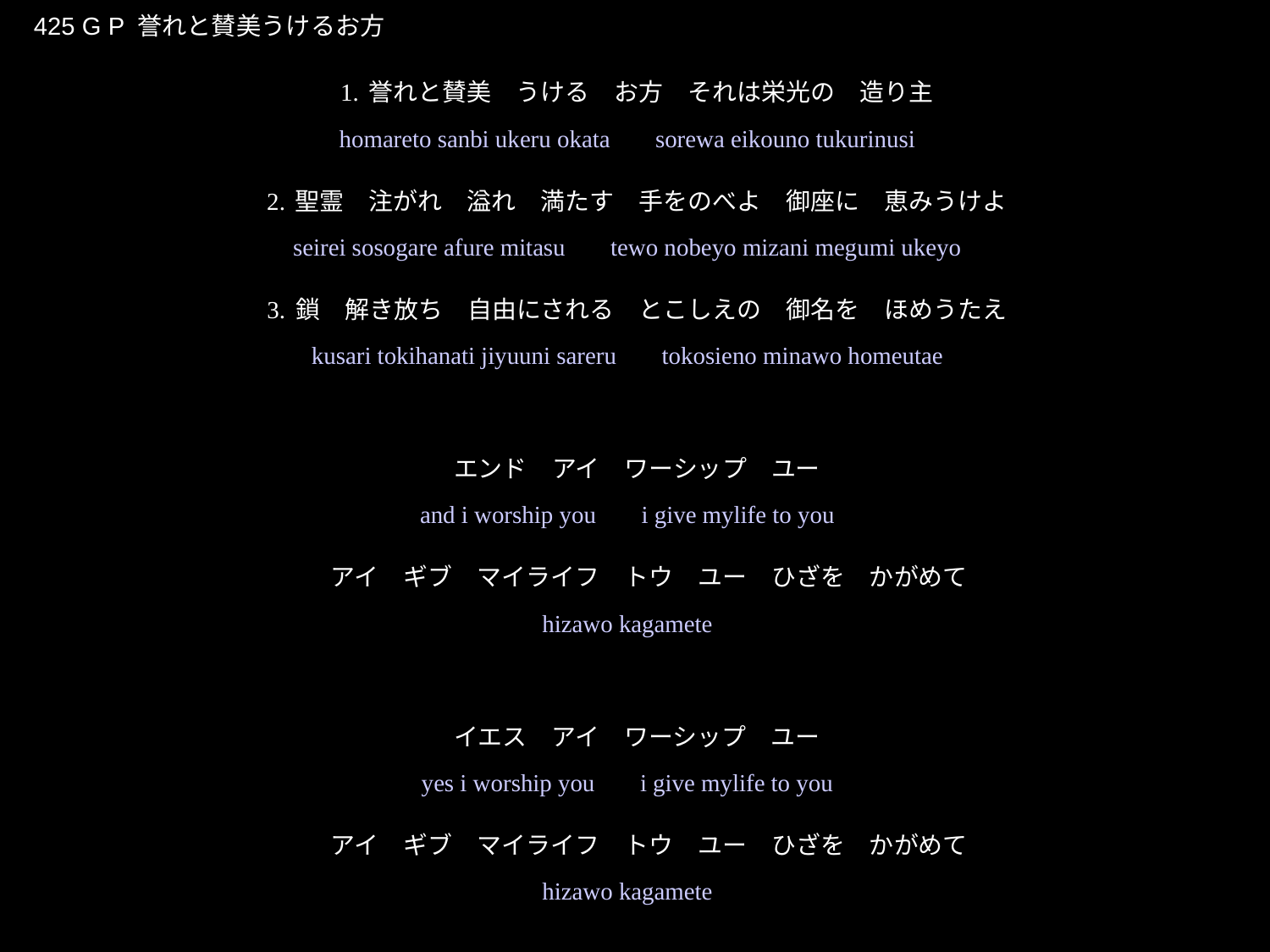

ほまれとさんびうけるおかた
★P
425 G P 誉れと賛美うけるお方
1.誉れと賛美　うける　お方　それは栄光の　造り主
2.聖霊　注がれ　溢れ　満たす　手をのべよ　御座に　恵みうけよ
3.鎖　解き放ち　自由にされる　とこしえの　御名を　ほめうたえ
エンド　アイ　ワーシップ　ユー
　アイ　ギブ　マイライフ　トウ　ユー　ひざを　かがめて
イエス　アイ　ワーシップ　ユー
　アイ　ギブ　マイライフ　トウ　ユー　ひざを　かがめて
★２
homareto sanbi ukeru okata　sorewa eikouno tukurinusi
seirei sosogare afure mitasu　tewo nobeyo mizani megumi ukeyo
kusari tokihanati jiyuuni sareru　tokosieno minawo homeutae
and i worship you　i give mylife to you
hizawo kagamete
yes i worship you　i give mylife to you
hizawo kagamete